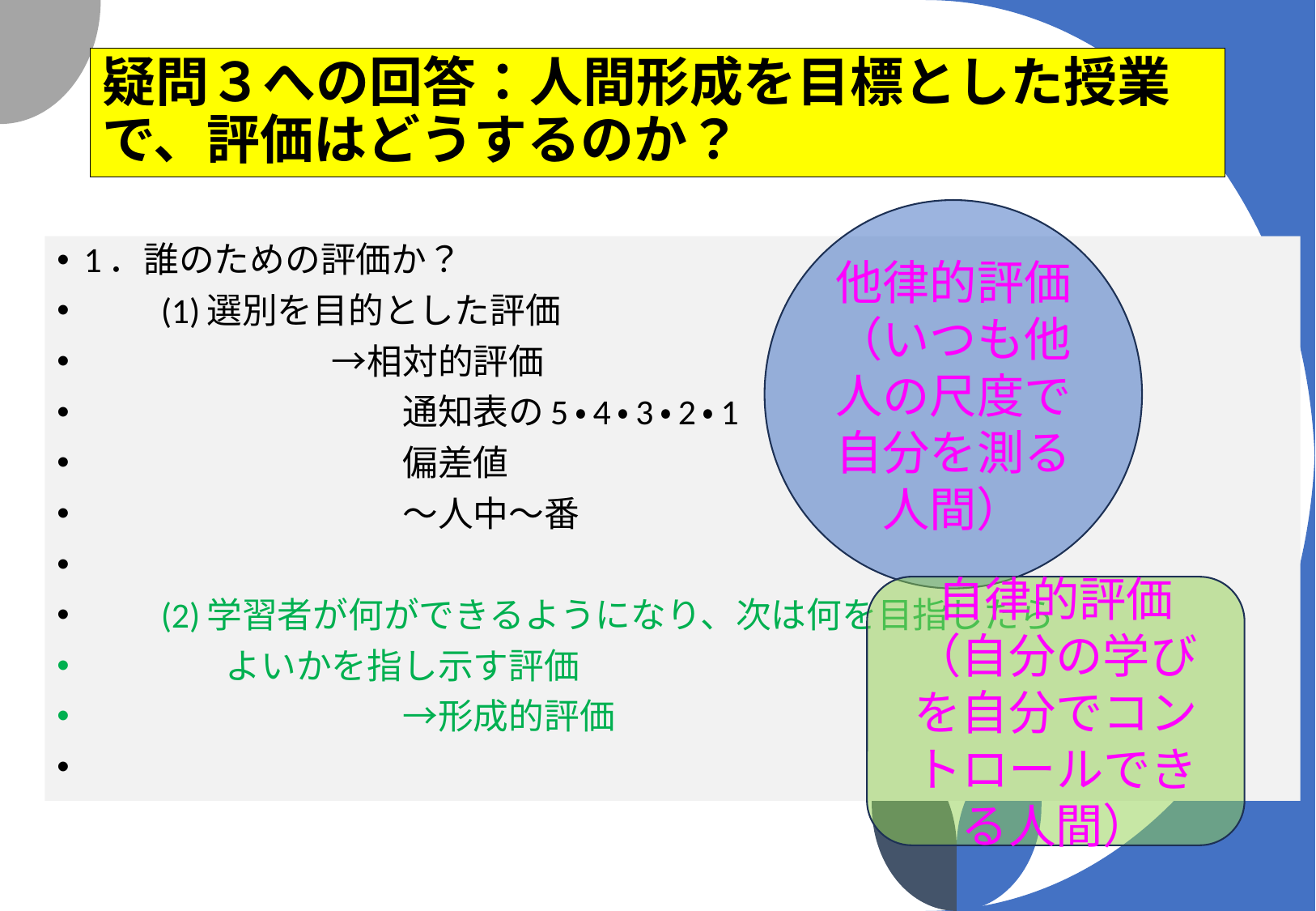

# 疑問３への回答：人間形成を目標とした授業で、評価はどうするのか？
他律的評価
（いつも他人の尺度で自分を測る人間）
1．誰のための評価か？
　　(1)選別を目的とした評価
　　　　　　　→相対的評価
　　　　　　　　　通知表の5・4・3・2・1
　　　　　　　　　偏差値
　　　　　　　　　～人中～番

　　(2)学習者が何ができるようになり、次は何を目指したら
　　　　よいかを指し示す評価
　　　　　　　　　→形成的評価

自律的評価
（自分の学びを自分でコントロールできる人間）